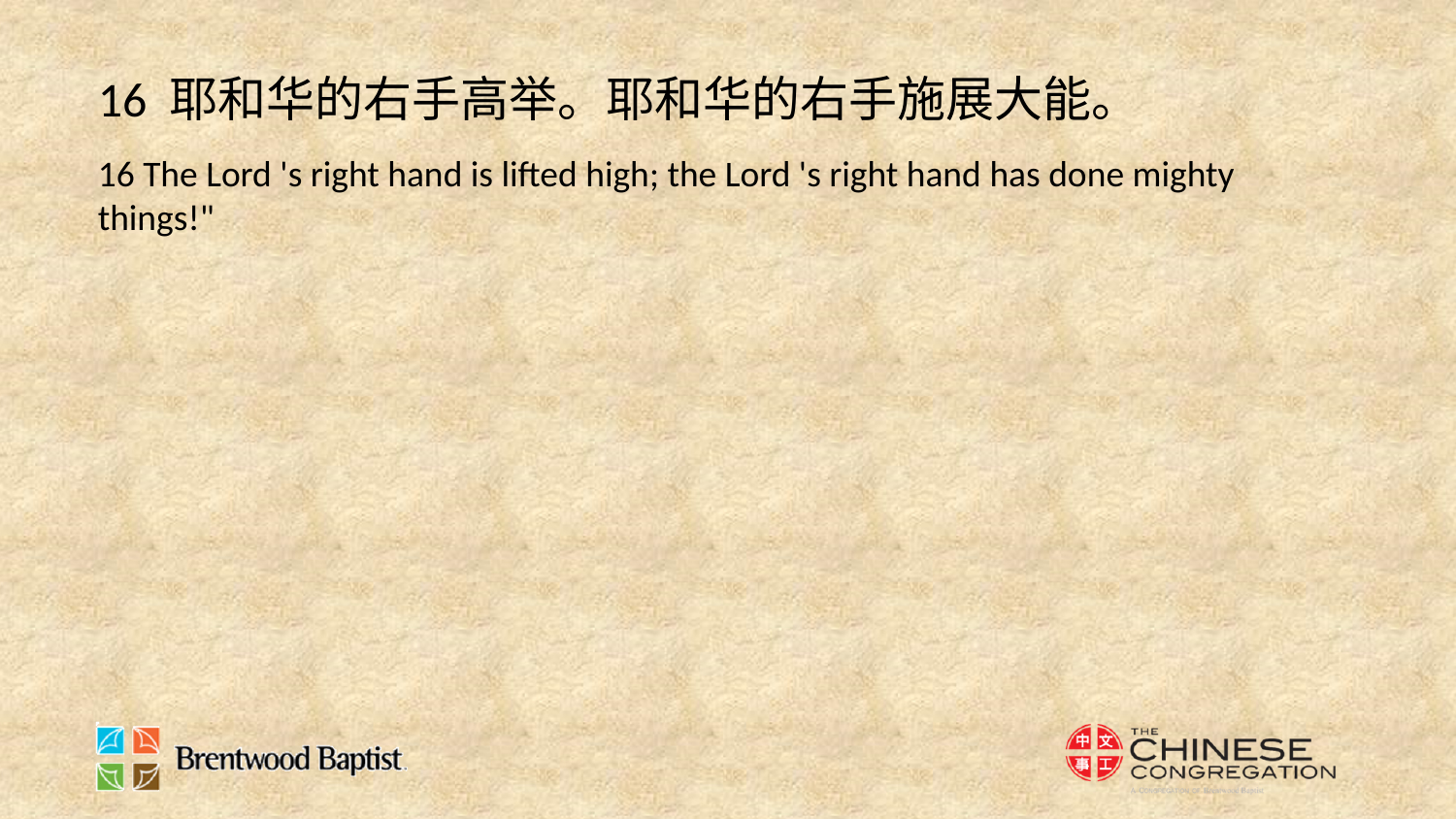

16 耶和华的右手高举。耶和华的右手施展大能。

16 The Lord 's right hand is lifted high; the Lord 's right hand has done mighty things!"